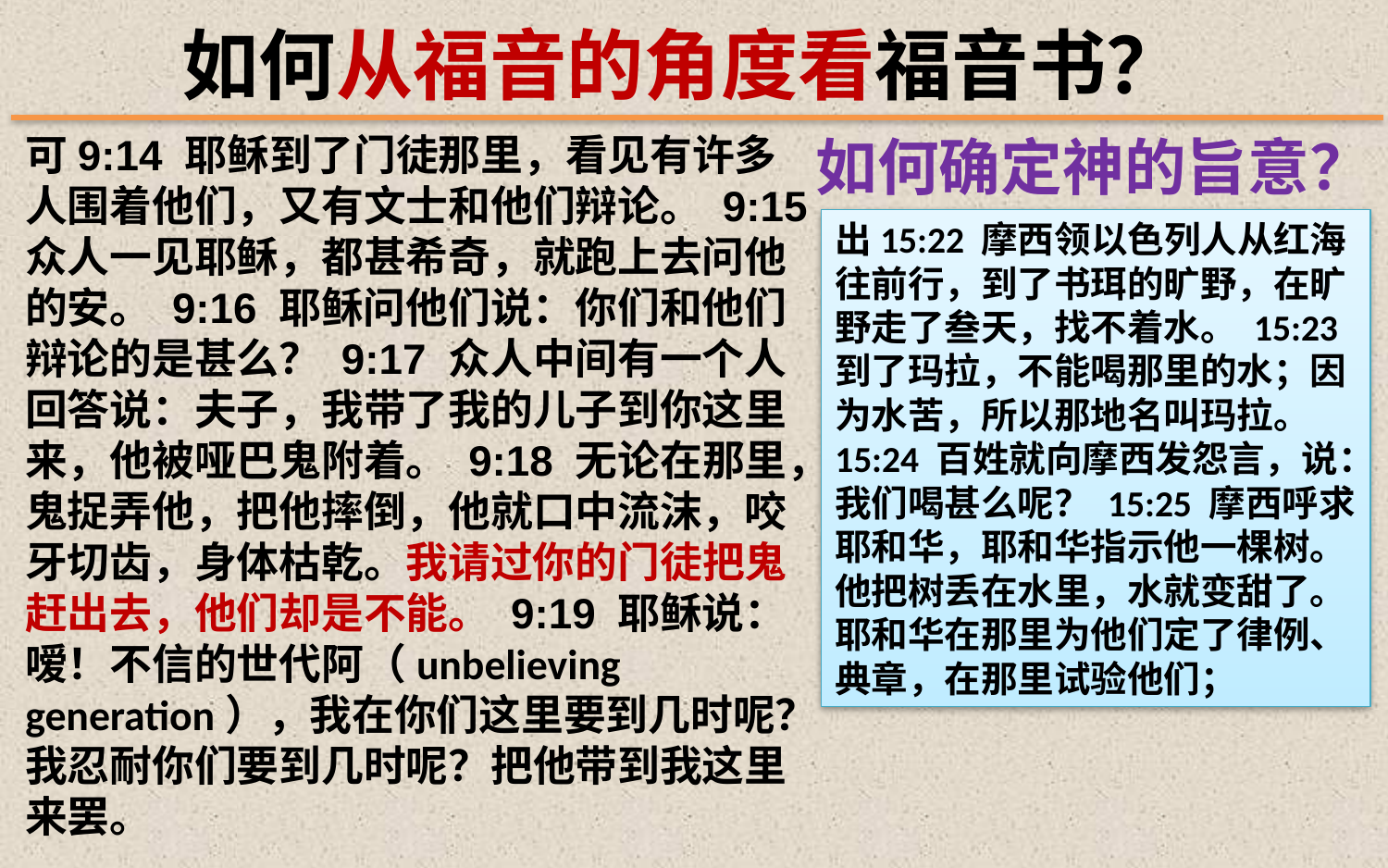

如何从福音的角度看福音书？
可9:14 耶稣到了门徒那里，看见有许多人围着他们，又有文士和他们辩论。 9:15 众人一见耶稣，都甚希奇，就跑上去问他的安。 9:16 耶稣问他们说：你们和他们辩论的是甚么？ 9:17 众人中间有一个人回答说：夫子，我带了我的儿子到你这里来，他被哑巴鬼附着。 9:18 无论在那里，鬼捉弄他，把他摔倒，他就口中流沫，咬牙切齿，身体枯乾。我请过你的门徒把鬼赶出去，他们却是不能。 9:19 耶稣说：嗳！不信的世代阿（unbelieving generation），我在你们这里要到几时呢？我忍耐你们要到几时呢？把他带到我这里来罢。
如何确定神的旨意？
出15:22 摩西领以色列人从红海往前行，到了书珥的旷野，在旷野走了叁天，找不着水。 15:23 到了玛拉，不能喝那里的水；因为水苦，所以那地名叫玛拉。 15:24 百姓就向摩西发怨言，说：我们喝甚么呢？ 15:25 摩西呼求耶和华，耶和华指示他一棵树。他把树丢在水里，水就变甜了。耶和华在那里为他们定了律例、典章，在那里试验他们；